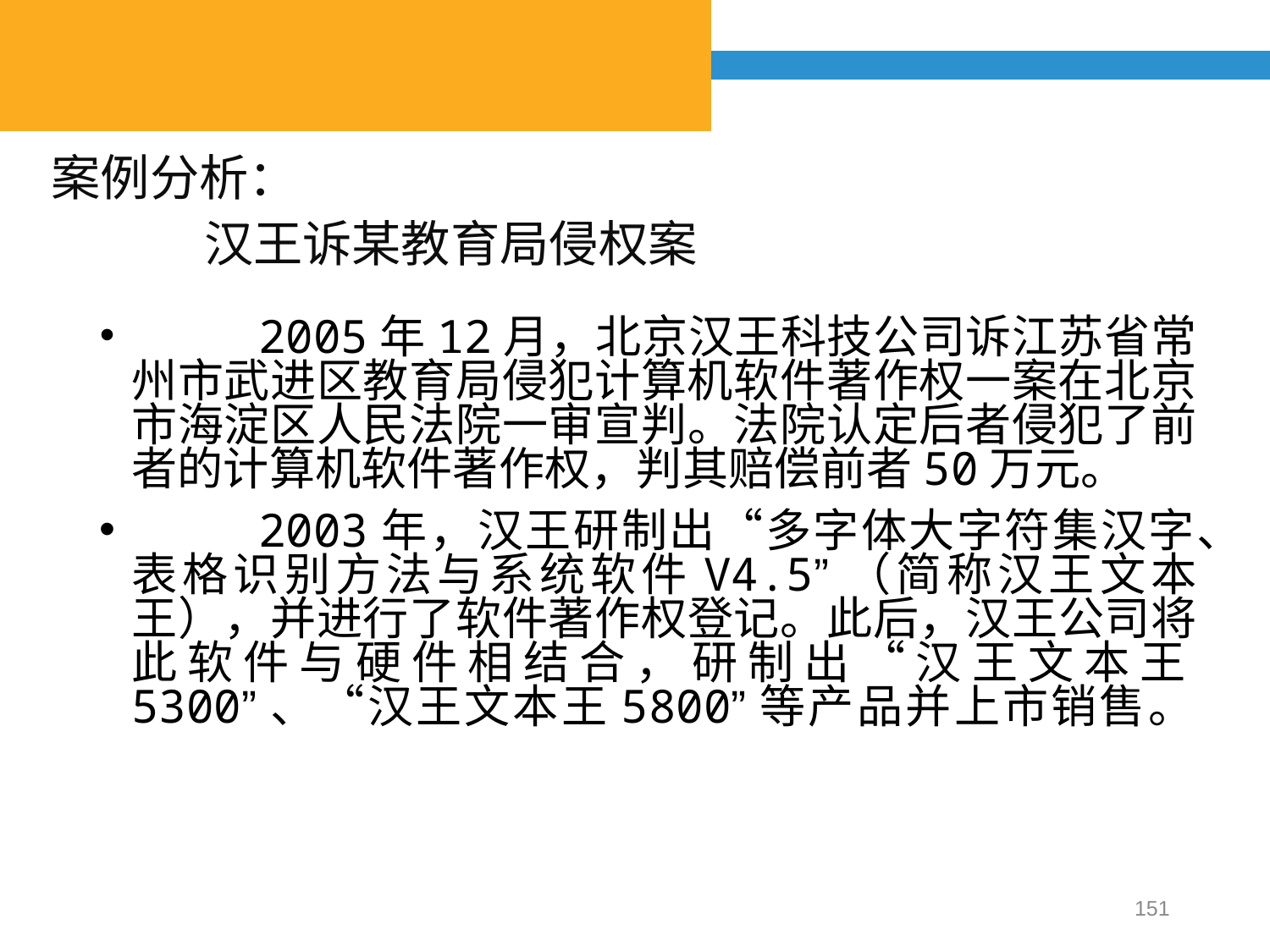

案例分析：
	  汉王诉某教育局侵权案
#
	2005年12月，北京汉王科技公司诉江苏省常州市武进区教育局侵犯计算机软件著作权一案在北京市海淀区人民法院一审宣判。法院认定后者侵犯了前者的计算机软件著作权，判其赔偿前者50万元。
	2003年，汉王研制出“多字体大字符集汉字、表格识别方法与系统软件V4.5”（简称汉王文本王），并进行了软件著作权登记。此后，汉王公司将此软件与硬件相结合，研制出“汉王文本王5300”、“汉王文本王5800”等产品并上市销售。
151